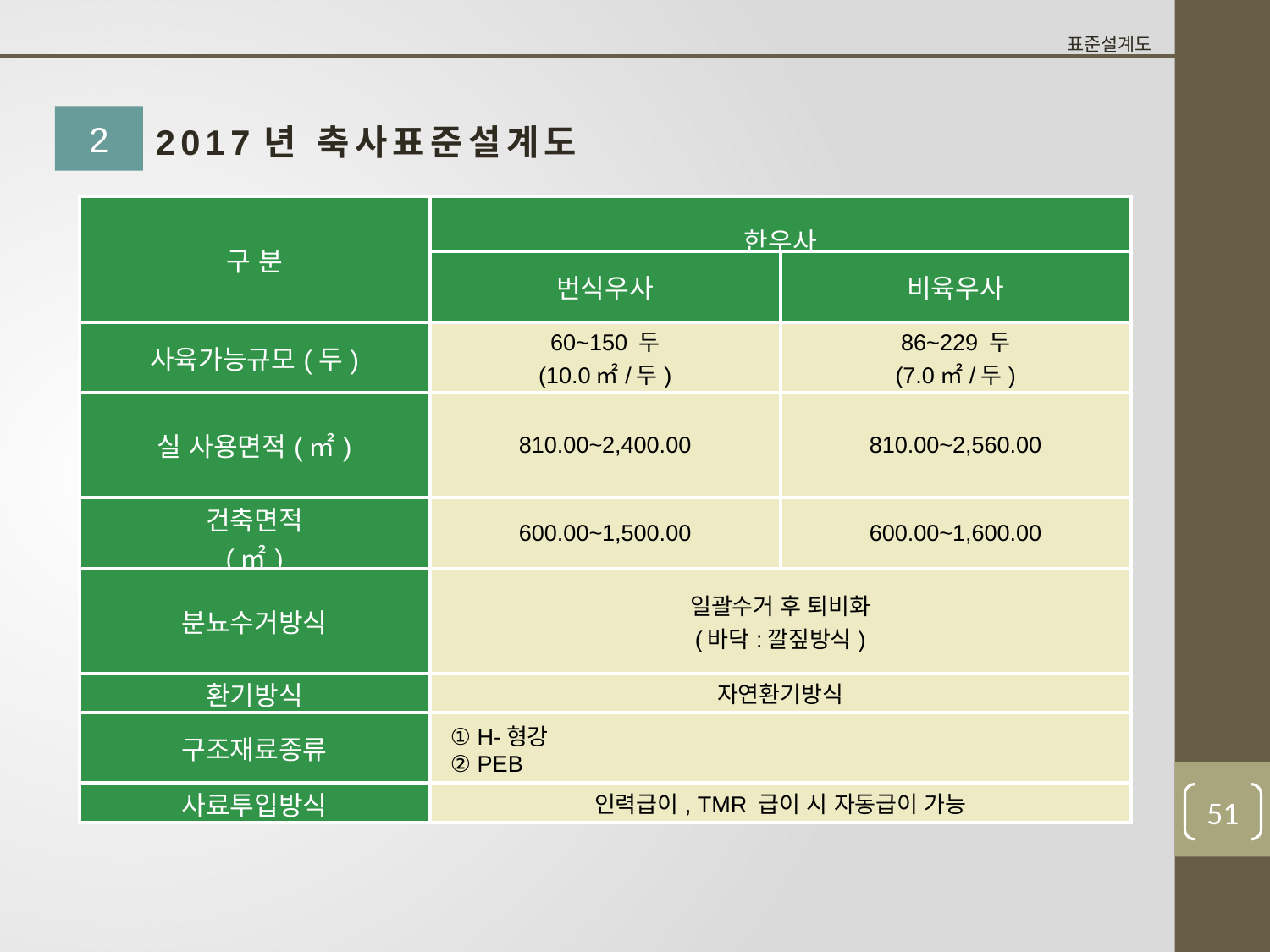

표준설계도
2
2017년 축사표준설계도
| 구 분 | 한우사 |  |
| --- | --- | --- |
|  | 번식우사 | 비육우사 |
| 사육가능규모(두) | 60~150 두 (10.0㎡/두) | 86~229 두 (7.0㎡/두) |
| 실 사용면적(㎡) | 810.00~2,400.00 | 810.00~2,560.00 |
| 건축면적 (㎡) | 600.00~1,500.00 | 600.00~1,600.00 |
| 분뇨수거방식 | 일괄수거 후 퇴비화 (바닥:깔짚방식) |  |
| 환기방식 | 자연환기방식 |  |
| 구조재료종류 | ① H-형강 ② PEB |  |
| 사료투입방식 | 인력급이, TMR 급이 시 자동급이 가능 |  |
51